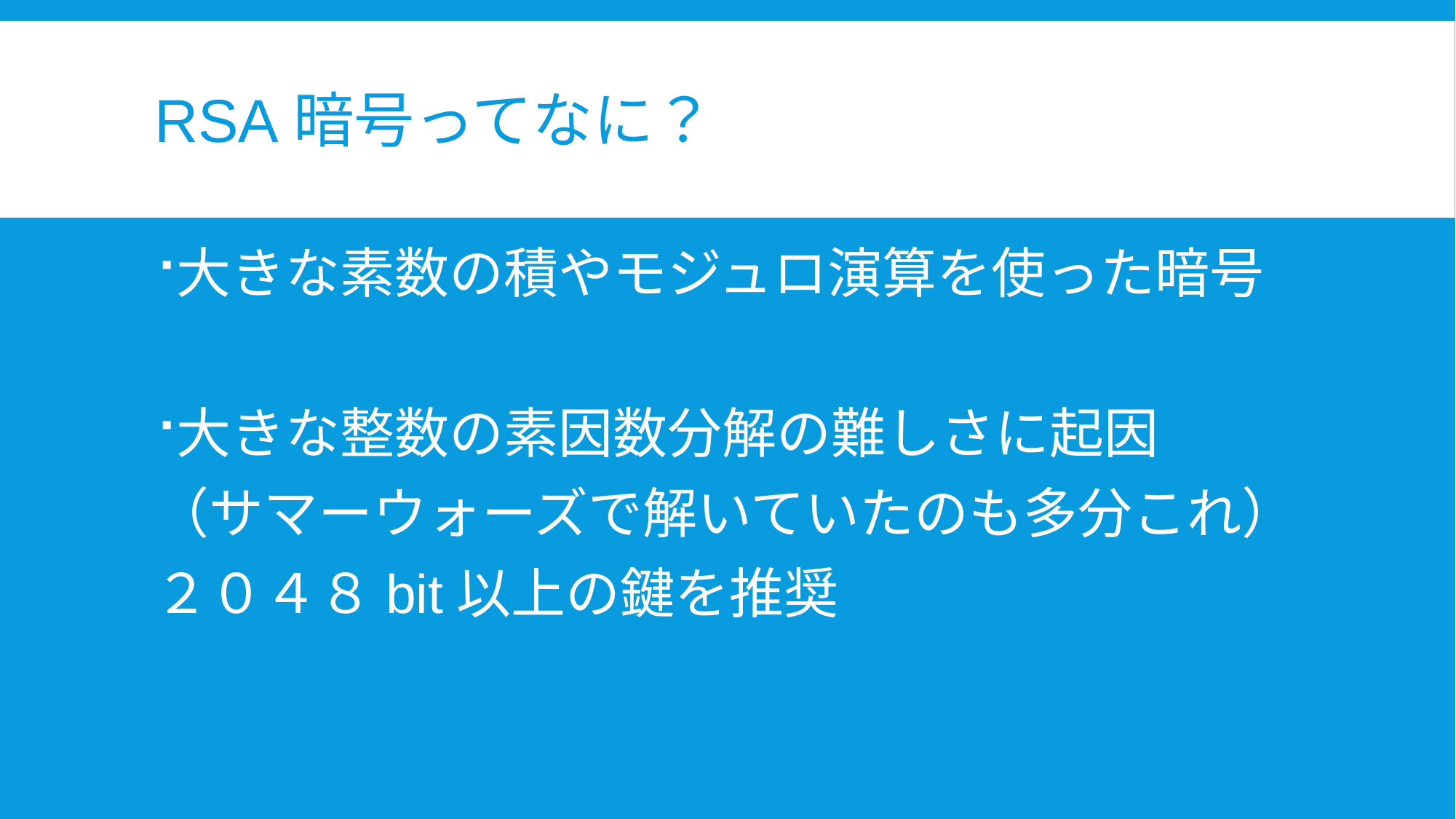

# RSA暗号ってなに？
大きな素数の積やモジュロ演算を使った暗号

大きな整数の素因数分解の難しさに起因
（サマーウォーズで解いていたのも多分これ）
２０４８bit以上の鍵を推奨